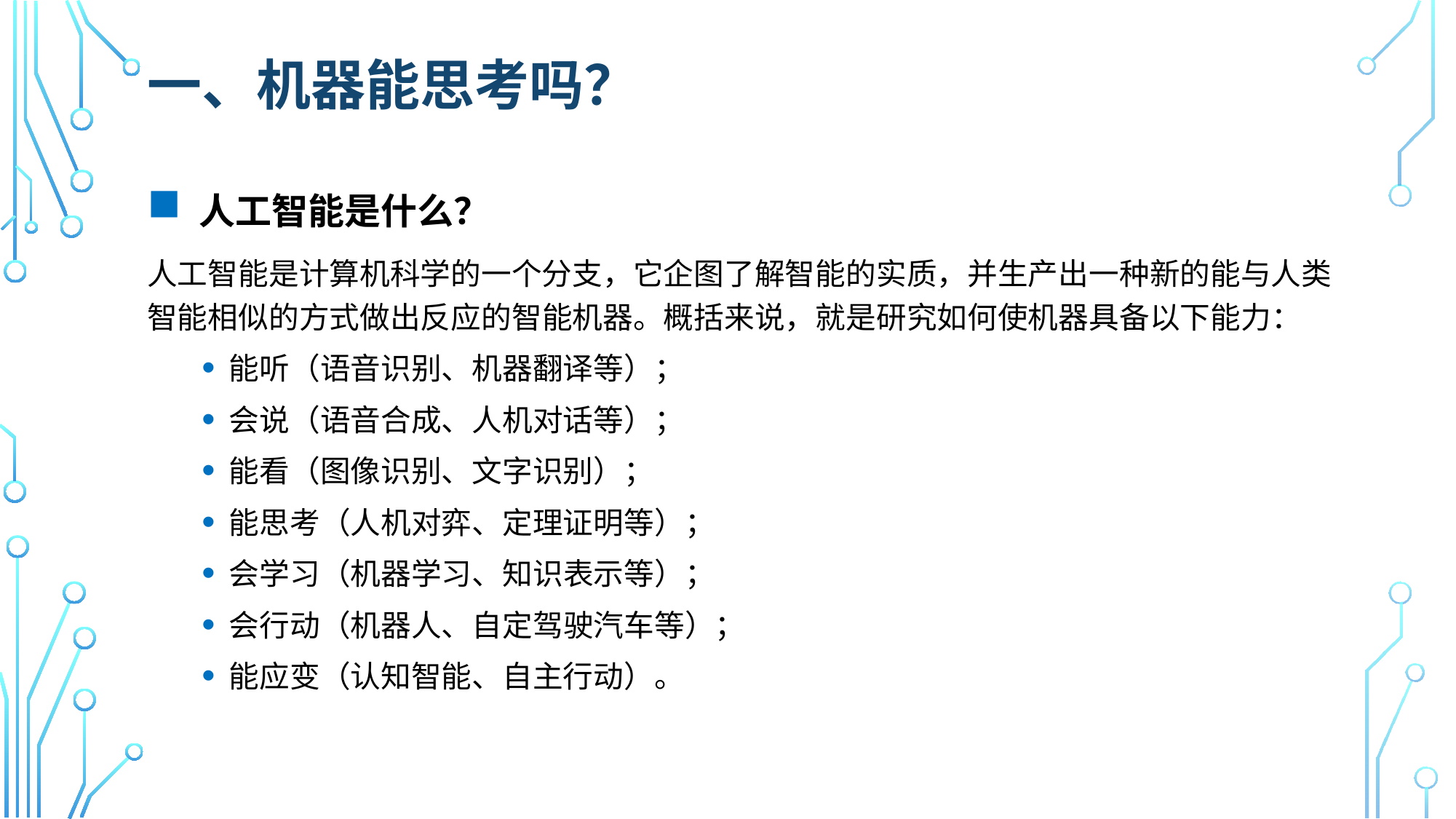

# 一、机器能思考吗？
 人工智能是什么？
人工智能是计算机科学的一个分支，它企图了解智能的实质，并生产出一种新的能与人类智能相似的方式做出反应的智能机器。概括来说，就是研究如何使机器具备以下能力：
能听（语音识别、机器翻译等）；
会说（语音合成、人机对话等）；
能看（图像识别、文字识别）；
能思考（人机对弈、定理证明等）；
会学习（机器学习、知识表示等）；
会行动（机器人、自定驾驶汽车等）；
能应变（认知智能、自主行动）。